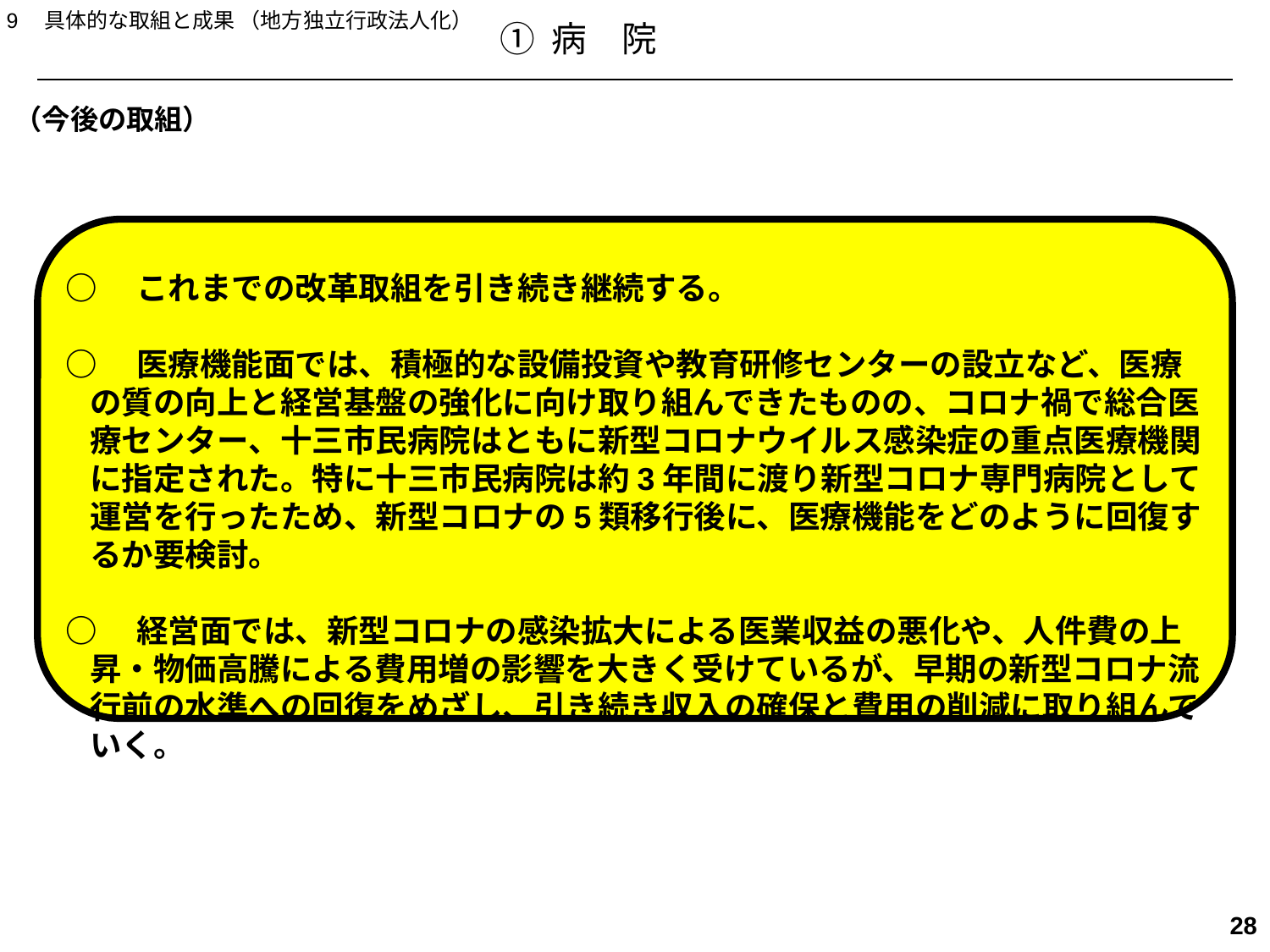

9　具体的な取組と成果 （地方独立行政法人化）
① 病　院
（今後の取組）

○　これまでの改革取組を引き続き継続する。

○　医療機能面では、積極的な設備投資や教育研修センターの設立など、医療の質の向上と経営基盤の強化に向け取り組んできたものの、コロナ禍で総合医療センター、十三市民病院はともに新型コロナウイルス感染症の重点医療機関に指定された。特に十三市民病院は約3年間に渡り新型コロナ専門病院として運営を行ったため、新型コロナの5類移行後に、医療機能をどのように回復するか要検討。

○　経営面では、新型コロナの感染拡大による医業収益の悪化や、人件費の上昇・物価高騰による費用増の影響を大きく受けているが、早期の新型コロナ流行前の水準への回復をめざし、引き続き収入の確保と費用の削減に取り組んでいく。
28